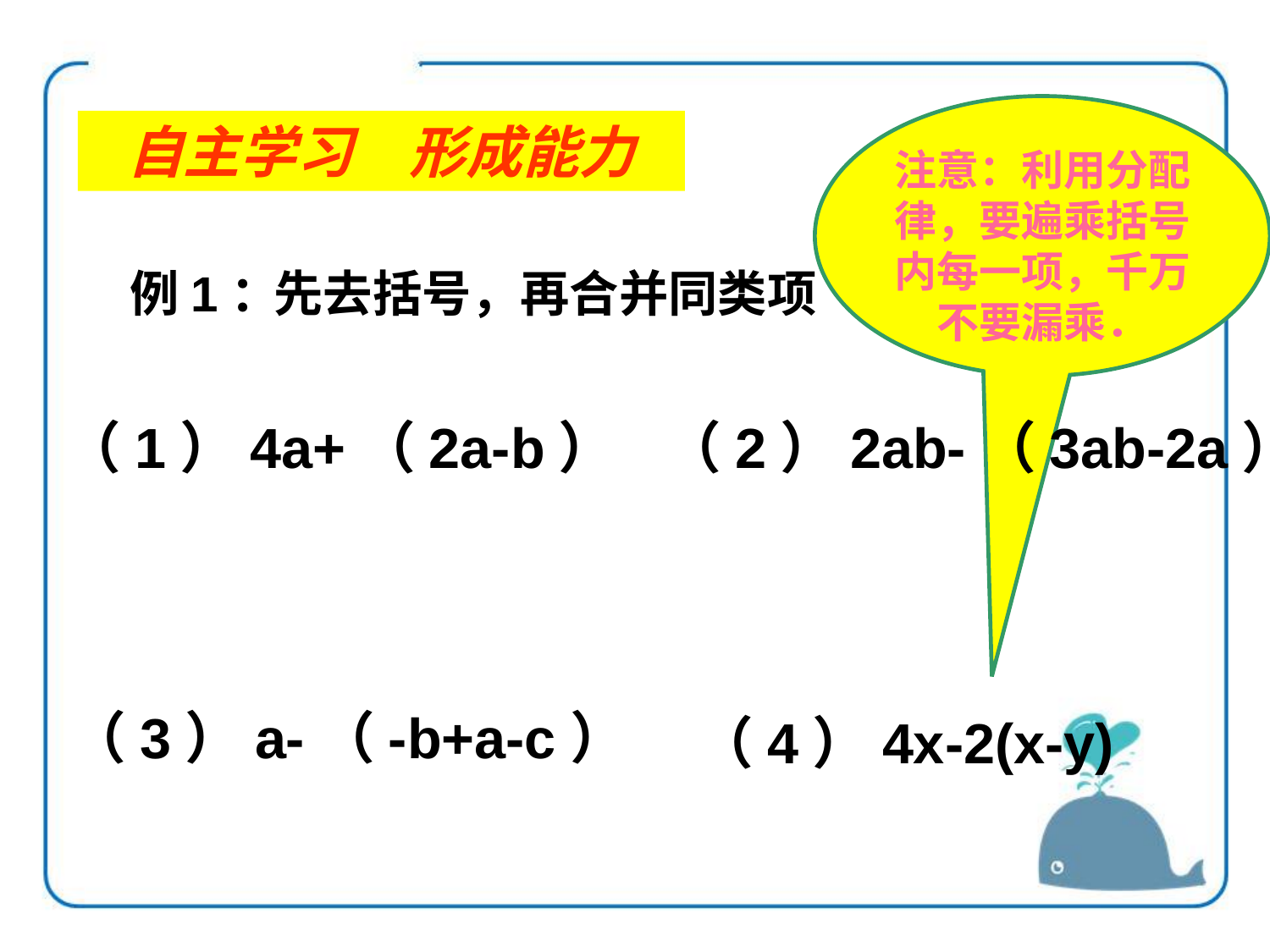

注意：利用分配律，要遍乘括号内每一项，千万不要漏乘．
自主学习　形成能力
例1：

先去括号，再合并同类项
（1）4a+（2a-b）
（2）2ab-（3ab-2a）
（3）a-（-b+a-c）
（4）4x-2(x-y)